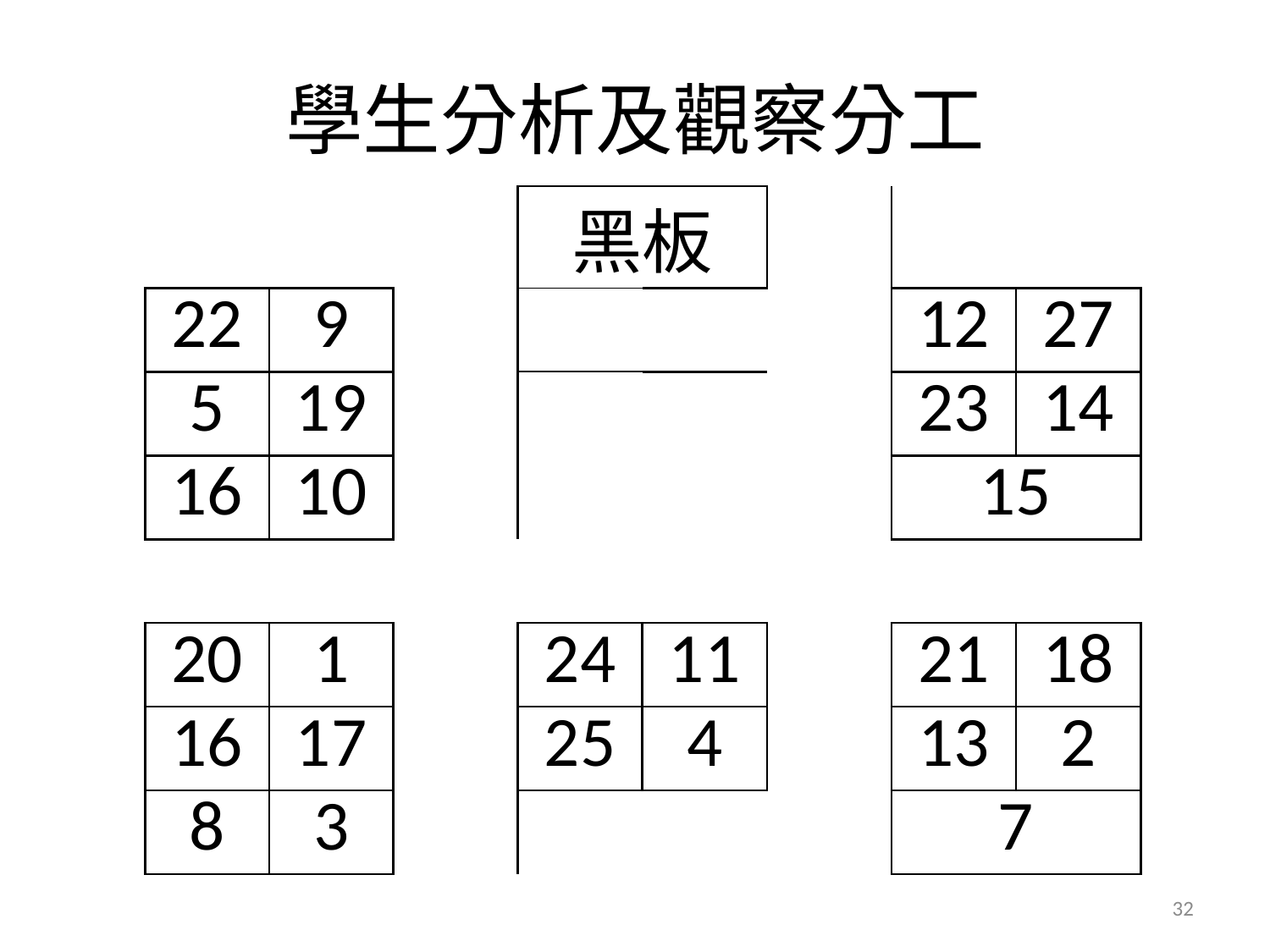

# 學生分析及觀察分工
|  |  |  | 黑板 |  |  |  |  |
| --- | --- | --- | --- | --- | --- | --- | --- |
| 22 | 9 |  |  |  |  | 12 | 27 |
| 5 | 19 |  |  |  |  | 23 | 14 |
| 16 | 10 |  |  |  |  | 15 |  |
|  |  |  |  |  |  |  |  |
| 20 | 1 |  | 24 | 11 |  | 21 | 18 |
| 16 | 17 |  | 25 | 4 |  | 13 | 2 |
| 8 | 3 |  |  |  |  | 7 |  |
32